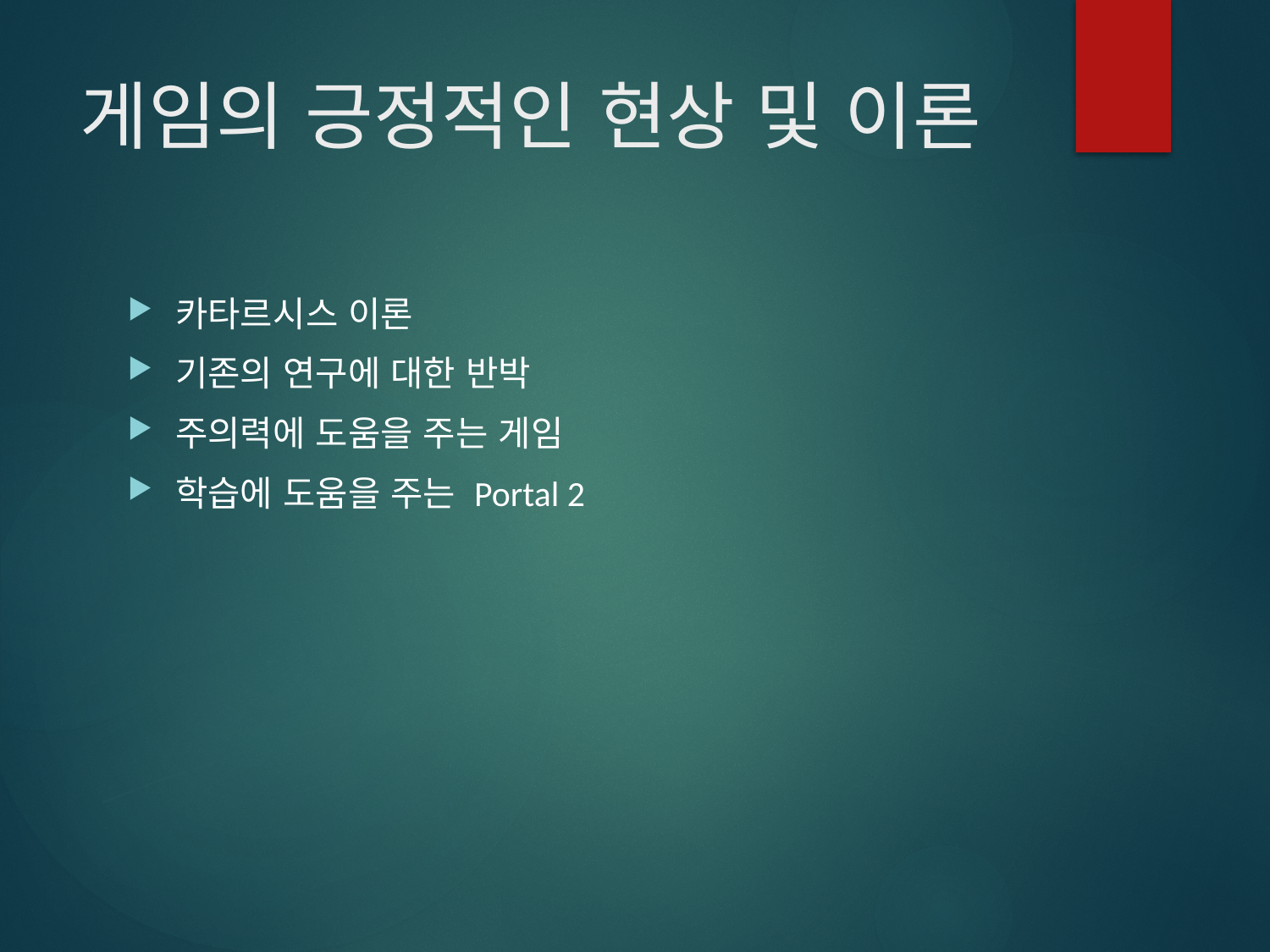

# 게임의 긍정적인 현상 및 이론
카타르시스 이론
기존의 연구에 대한 반박
주의력에 도움을 주는 게임
학습에 도움을 주는 Portal 2